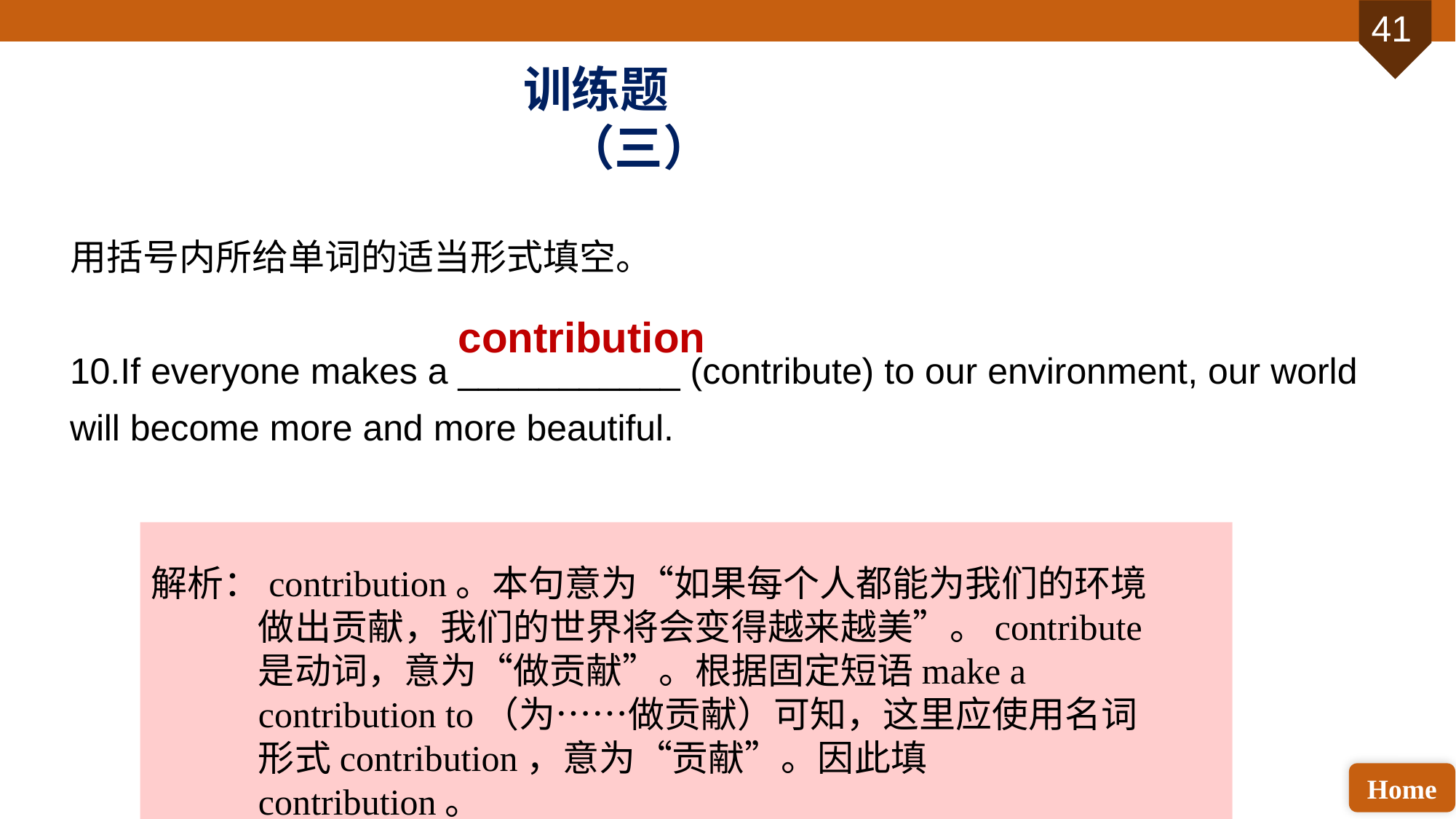

训练题（三）
用括号内所给单词的适当形式填空。

10.If everyone makes a ___________ (contribute) to our environment, our world will become more and more beautiful.
contribution

解析：contribution。本句意为“如果每个人都能为我们的环境做出贡献，我们的世界将会变得越来越美”。contribute是动词，意为“做贡献”。根据固定短语make a contribution to（为……做贡献）可知，这里应使用名词形式contribution，意为“贡献”。因此填contribution。